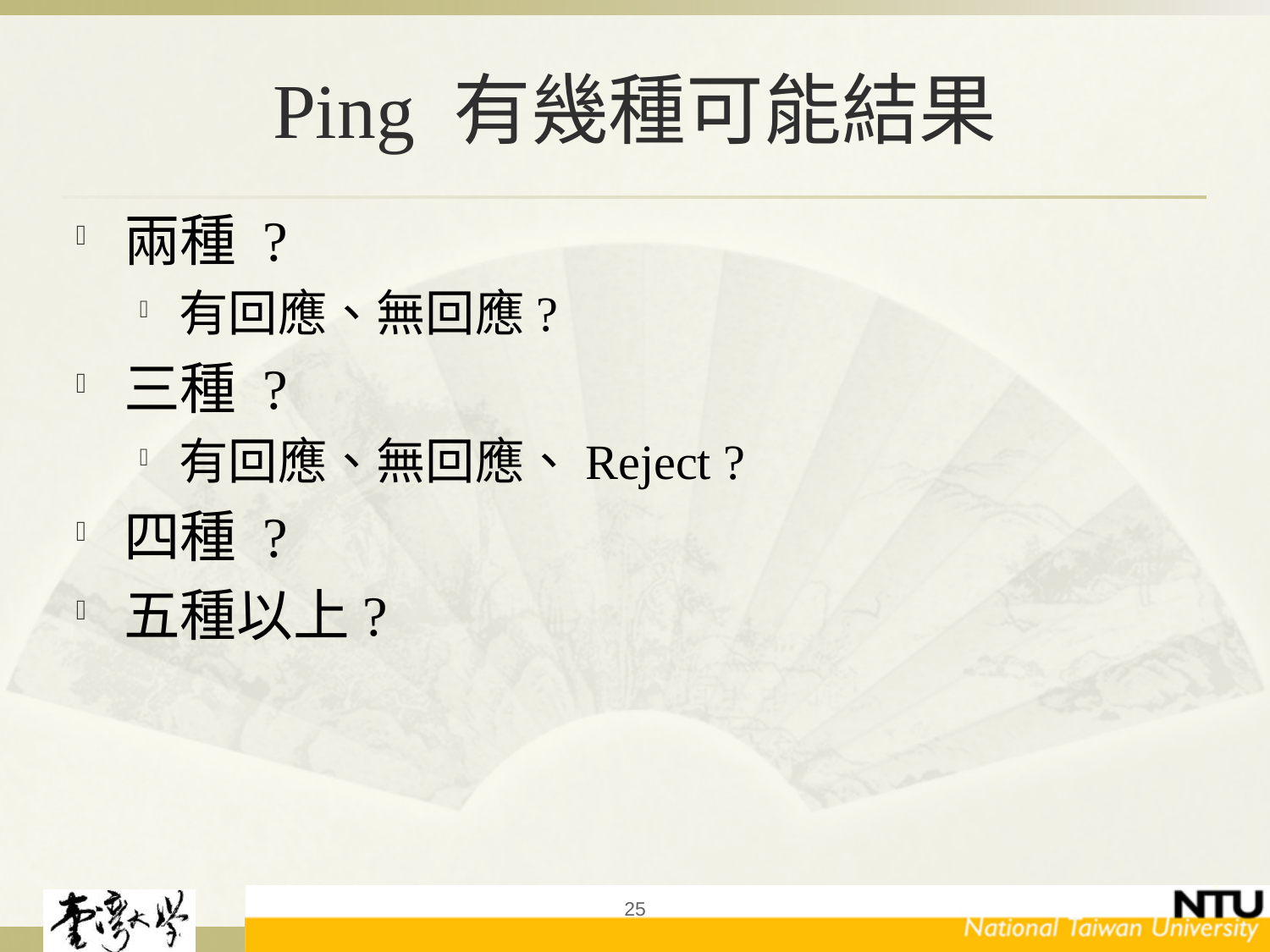

# Ping 有幾種可能結果
兩種 ?
有回應、無回應?
三種 ?
有回應、無回應、Reject ?
四種 ?
五種以上?

25